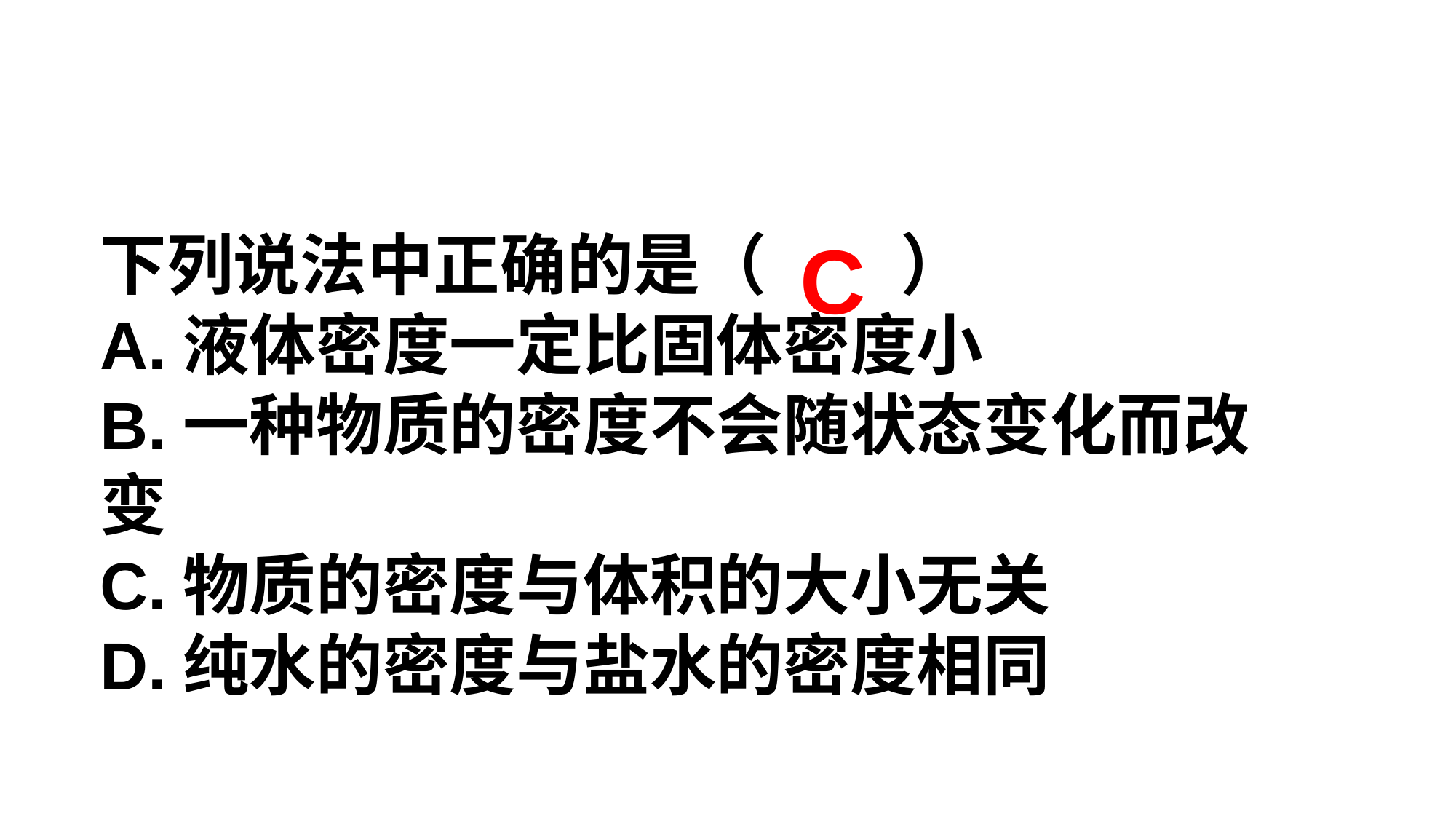

下列说法中正确的是（　　）
A.液体密度一定比固体密度小
B.一种物质的密度不会随状态变化而改变
C.物质的密度与体积的大小无关
D.纯水的密度与盐水的密度相同
C